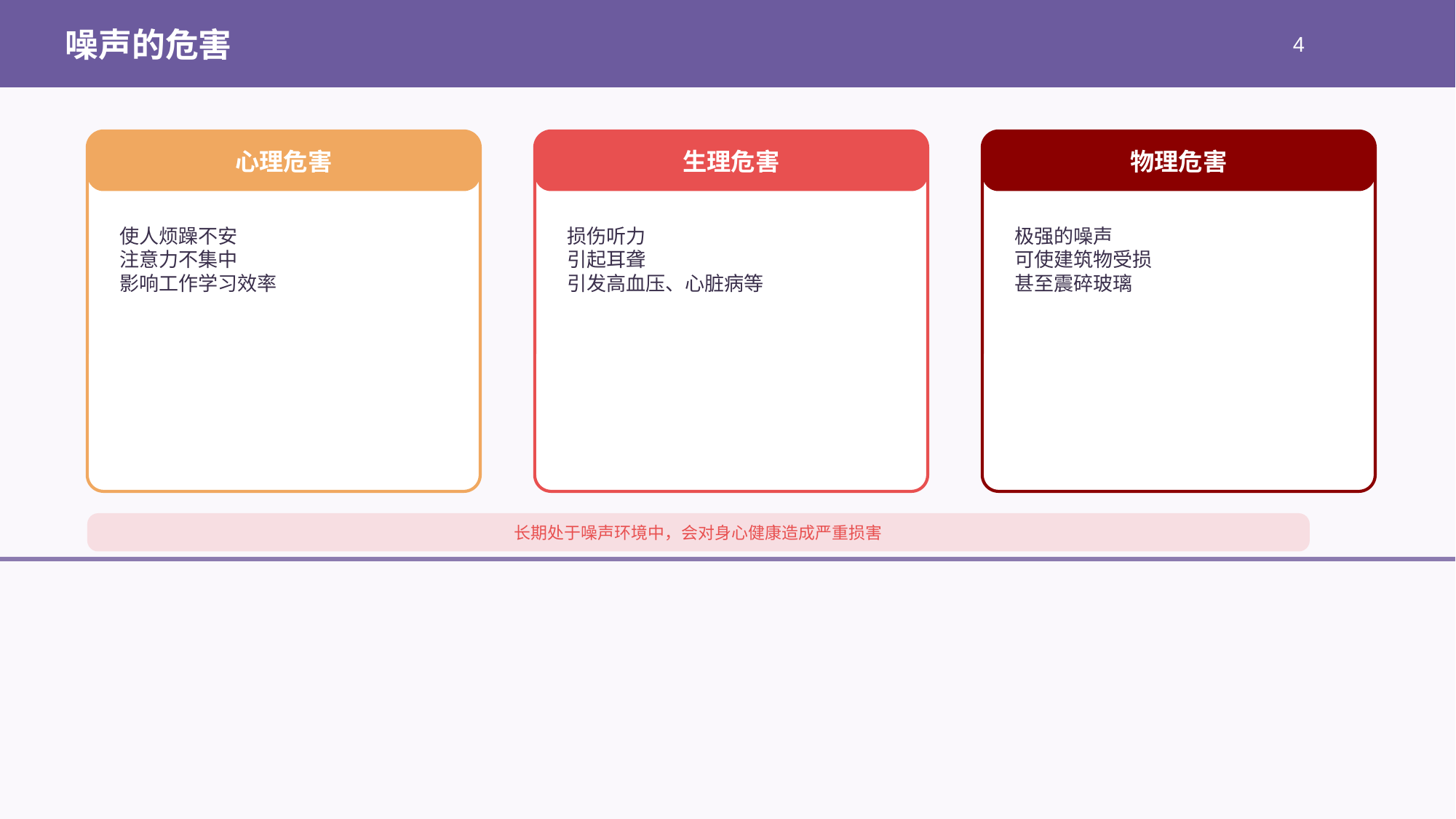

噪声的危害
4

心理危害

生理危害

物理危害
使人烦躁不安
注意力不集中
影响工作学习效率
损伤听力
引起耳聋
引发高血压、心脏病等
极强的噪声
可使建筑物受损
甚至震碎玻璃

长期处于噪声环境中，会对身心健康造成严重损害